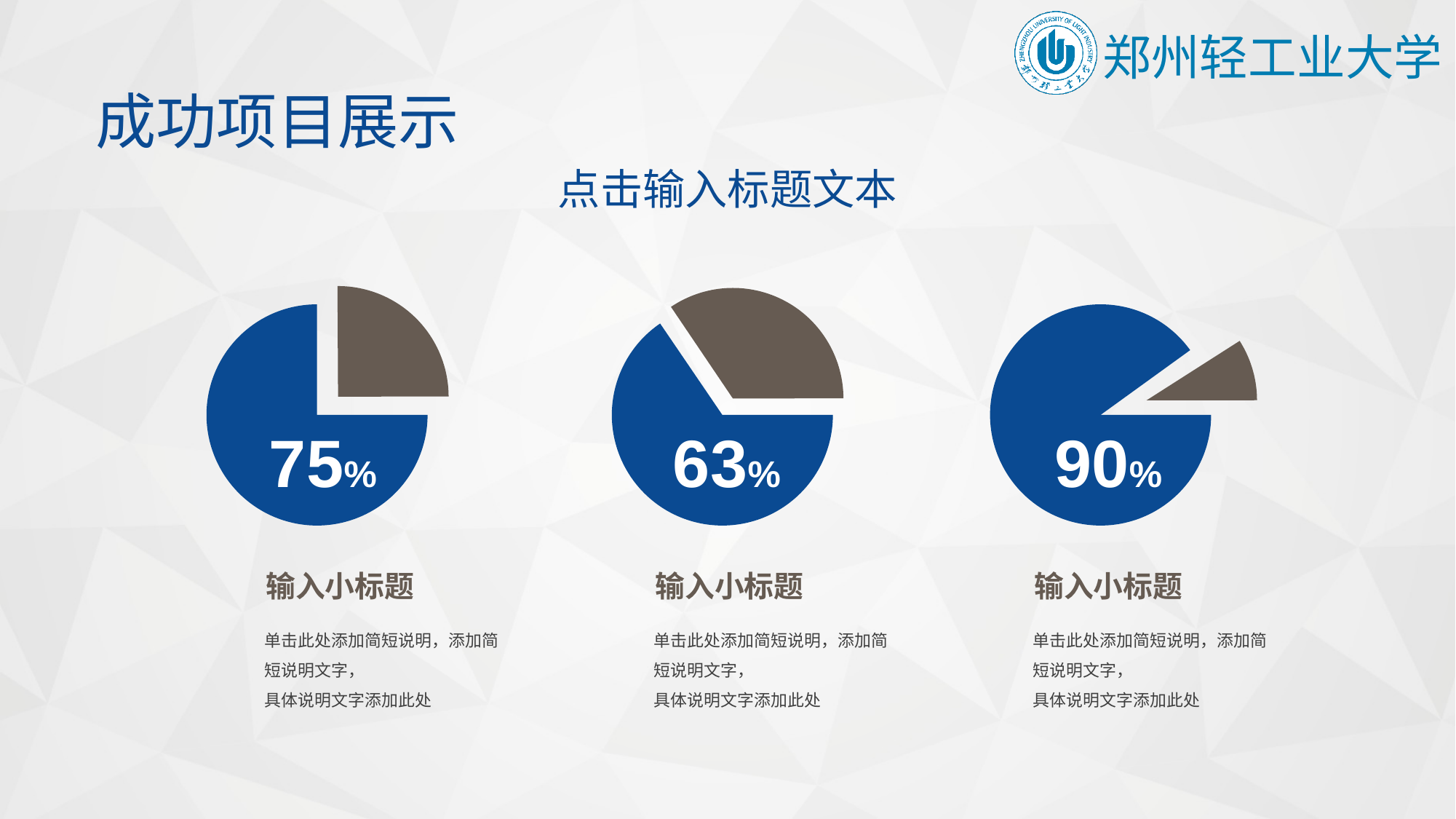

成功项目展示
点击输入标题文本

75%
63%
90%
输入小标题
输入小标题
输入小标题
单击此处添加简短说明，添加简短说明文字，
具体说明文字添加此处
单击此处添加简短说明，添加简短说明文字，
具体说明文字添加此处
单击此处添加简短说明，添加简短说明文字，
具体说明文字添加此处